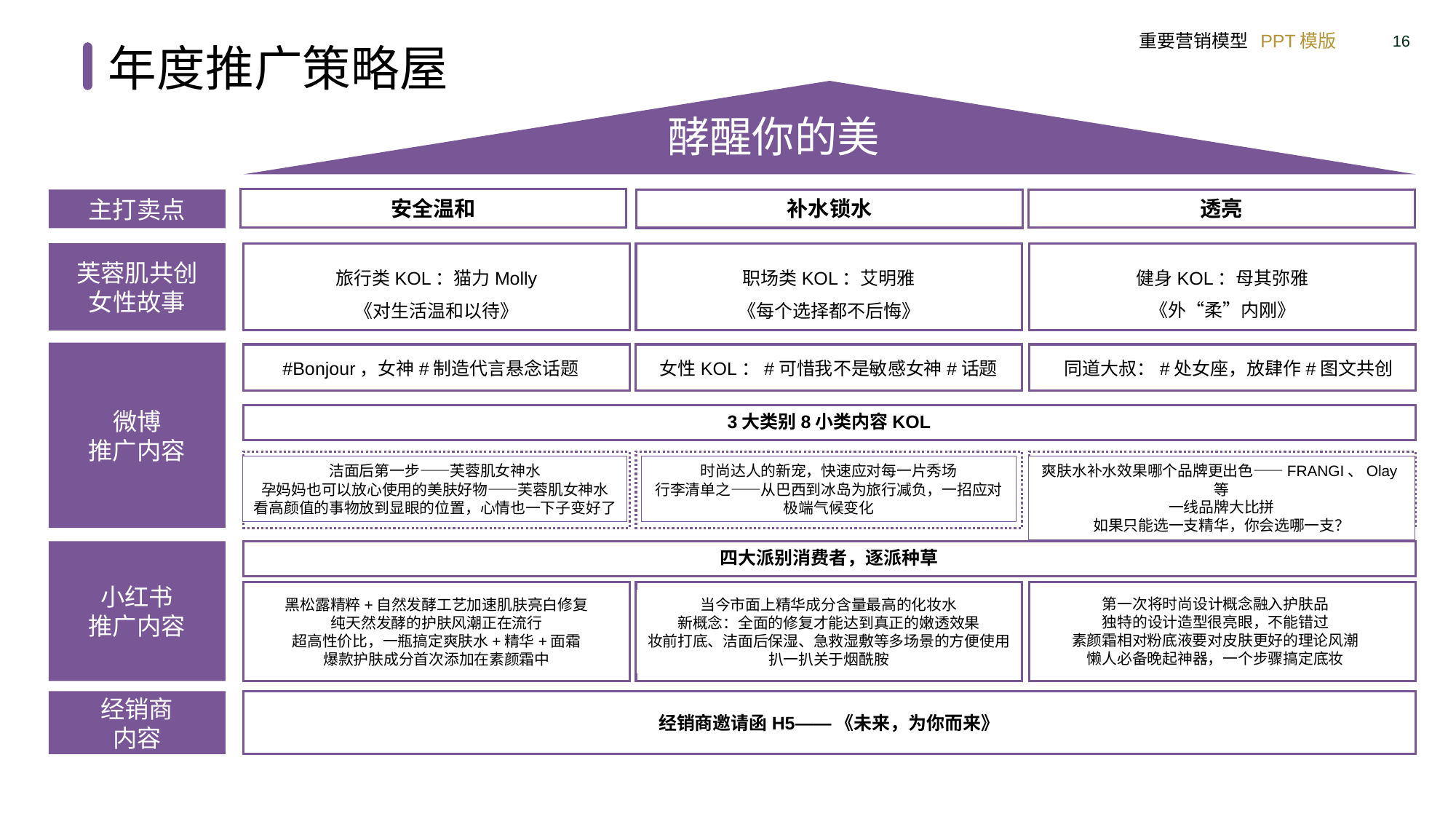

年度推广策略屋

酵醒你的美

主打卖点

安全温和
透亮
补水锁水
芙蓉肌共创
女性故事

健身KOL：母其弥雅
《外“柔”内刚》
旅行类KOL：猫力Molly
《对生活温和以待》
职场类KOL：艾明雅
《每个选择都不后悔》
微博
推广内容

#Bonjour，女神#制造代言悬念话题
同道大叔：#处女座，放肆作#图文共创
女性KOL：#可惜我不是敏感女神#话题

3大类别8小类内容KOL

洁面后第一步——芙蓉肌女神水
孕妈妈也可以放心使用的美肤好物——芙蓉肌女神水
看高颜值的事物放到显眼的位置，心情也一下子变好了
时尚达人的新宠，快速应对每一片秀场
行李清单之——从巴西到冰岛为旅行减负，一招应对极端气候变化
爽肤水补水效果哪个品牌更出色——FRANGI、Olay等
一线品牌大比拼
如果只能选一支精华，你会选哪一支？
小红书
推广内容

四大派别消费者，逐派种草

第一次将时尚设计概念融入护肤品
独特的设计造型很亮眼，不能错过
素颜霜相对粉底液要对皮肤更好的理论风潮
懒人必备晚起神器，一个步骤搞定底妆
黑松露精粹+自然发酵工艺加速肌肤亮白修复
纯天然发酵的护肤风潮正在流行
超高性价比，一瓶搞定爽肤水+精华+面霜
爆款护肤成分首次添加在素颜霜中
当今市面上精华成分含量最高的化妆水
新概念：全面的修复才能达到真正的嫩透效果
妆前打底、洁面后保湿、急救湿敷等多场景的方便使用
扒一扒关于烟酰胺
经销商
内容

经销商邀请函H5——《未来，为你而来》